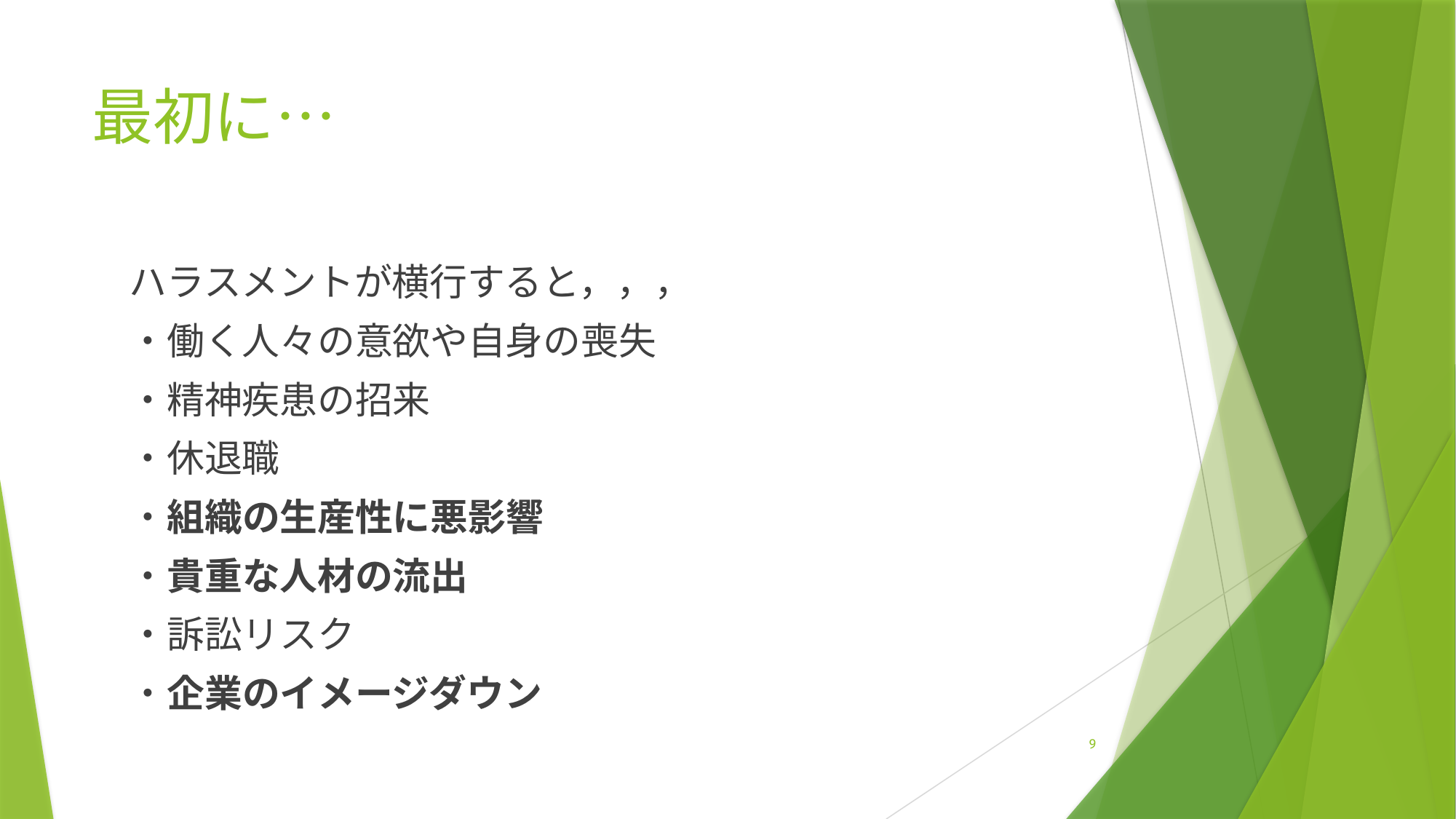

# 最初に…
　ハラスメントが横行すると，，，
　・働く人々の意欲や自身の喪失
　・精神疾患の招来
　・休退職
　・組織の生産性に悪影響
　・貴重な人材の流出
　・訴訟リスク
　・企業のイメージダウン

9